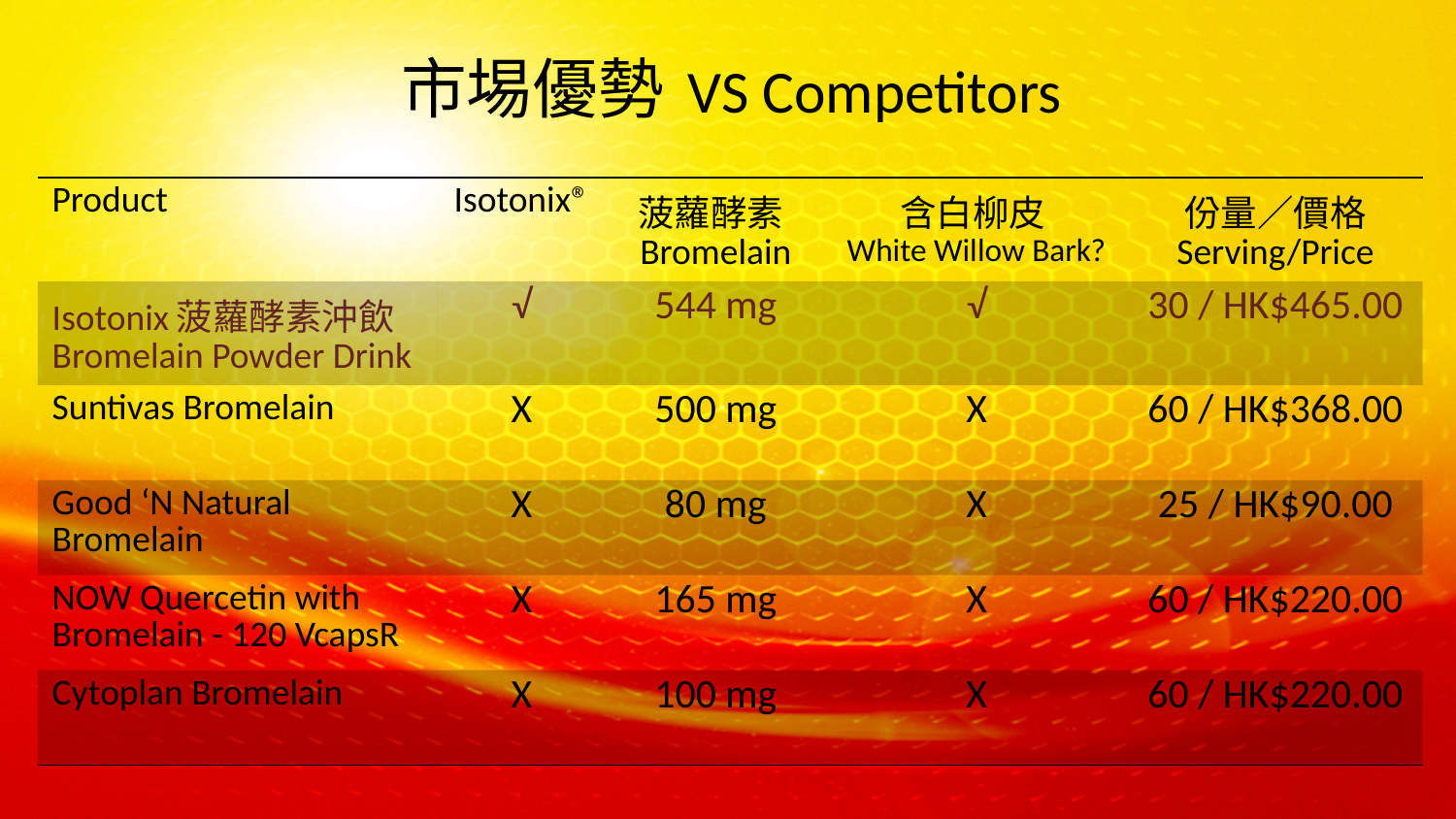

# 市埸優勢 VS Competitors
| Product | Isotonix® | 菠蘿酵素Bromelain | 含白柳皮 White Willow Bark? | 份量／價格 Serving/Price |
| --- | --- | --- | --- | --- |
| Isotonix菠蘿酵素沖飲 Bromelain Powder Drink | √ | 544 mg | √ | 30 / HK$465.00 |
| Suntivas Bromelain | X | 500 mg | X | 60 / HK$368.00 |
| Good ‘N Natural Bromelain | X | 80 mg | X | 25 / HK$90.00 |
| NOW Quercetin with Bromelain - 120 VcapsR | X | 165 mg | X | 60 / HK$220.00 |
| Cytoplan Bromelain | X | 100 mg | X | 60 / HK$220.00 |